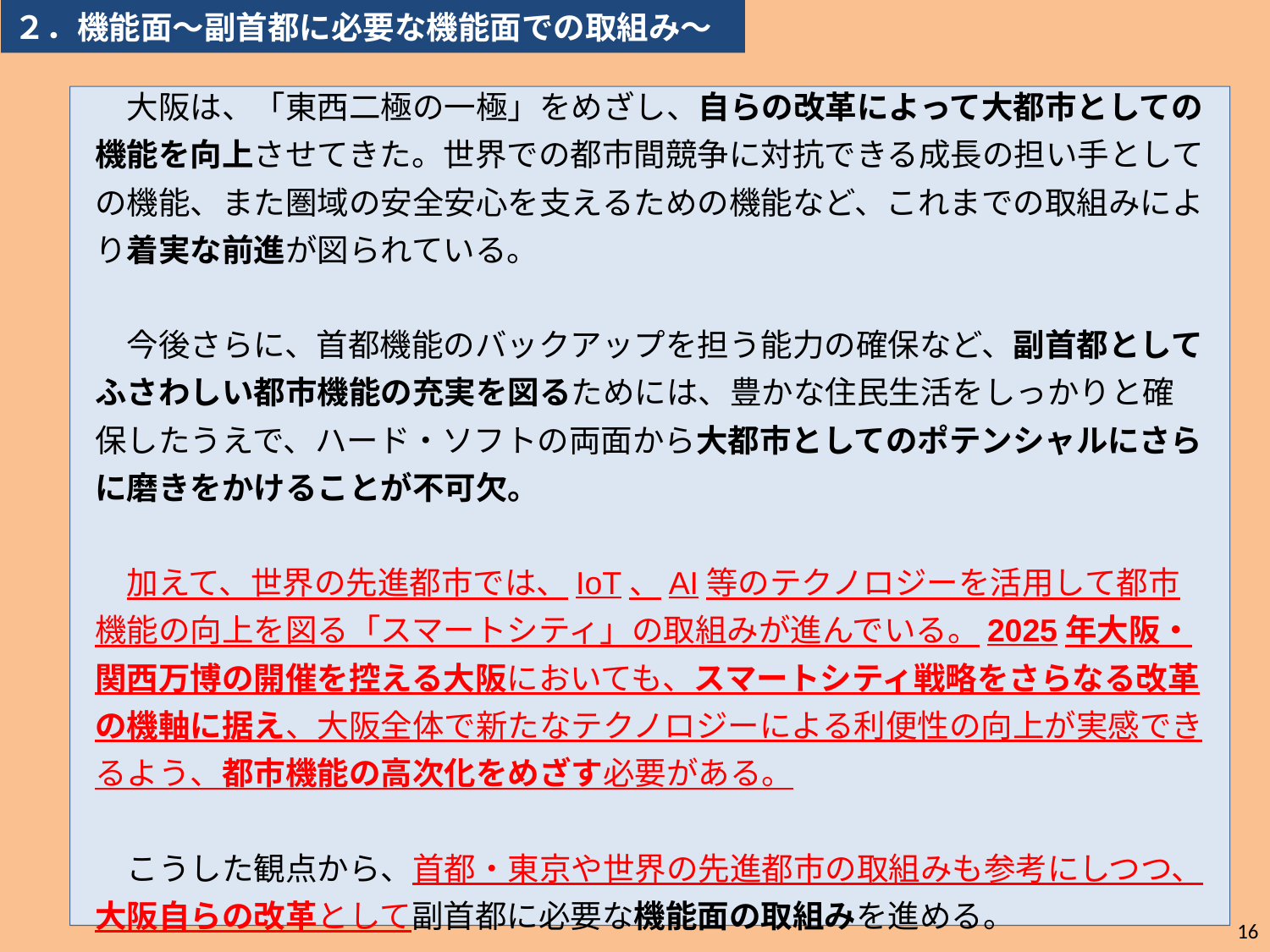

２．機能面～副首都に必要な機能面での取組み～
　大阪は、「東西二極の一極」をめざし、自らの改革によって大都市としての機能を向上させてきた。世界での都市間競争に対抗できる成長の担い手としての機能、また圏域の安全安心を支えるための機能など、これまでの取組みにより着実な前進が図られている。

　今後さらに、首都機能のバックアップを担う能力の確保など、副首都としてふさわしい都市機能の充実を図るためには、豊かな住民生活をしっかりと確保したうえで、ハード・ソフトの両面から大都市としてのポテンシャルにさらに磨きをかけることが不可欠。

　加えて、世界の先進都市では、IoT、AI等のテクノロジーを活用して都市機能の向上を図る「スマートシティ」の取組みが進んでいる。2025年大阪・関西万博の開催を控える大阪においても、スマートシティ戦略をさらなる改革の機軸に据え、大阪全体で新たなテクノロジーによる利便性の向上が実感できるよう、都市機能の高次化をめざす必要がある。

　こうした観点から、首都・東京や世界の先進都市の取組みも参考にしつつ、大阪自らの改革として副首都に必要な機能面の取組みを進める。
16